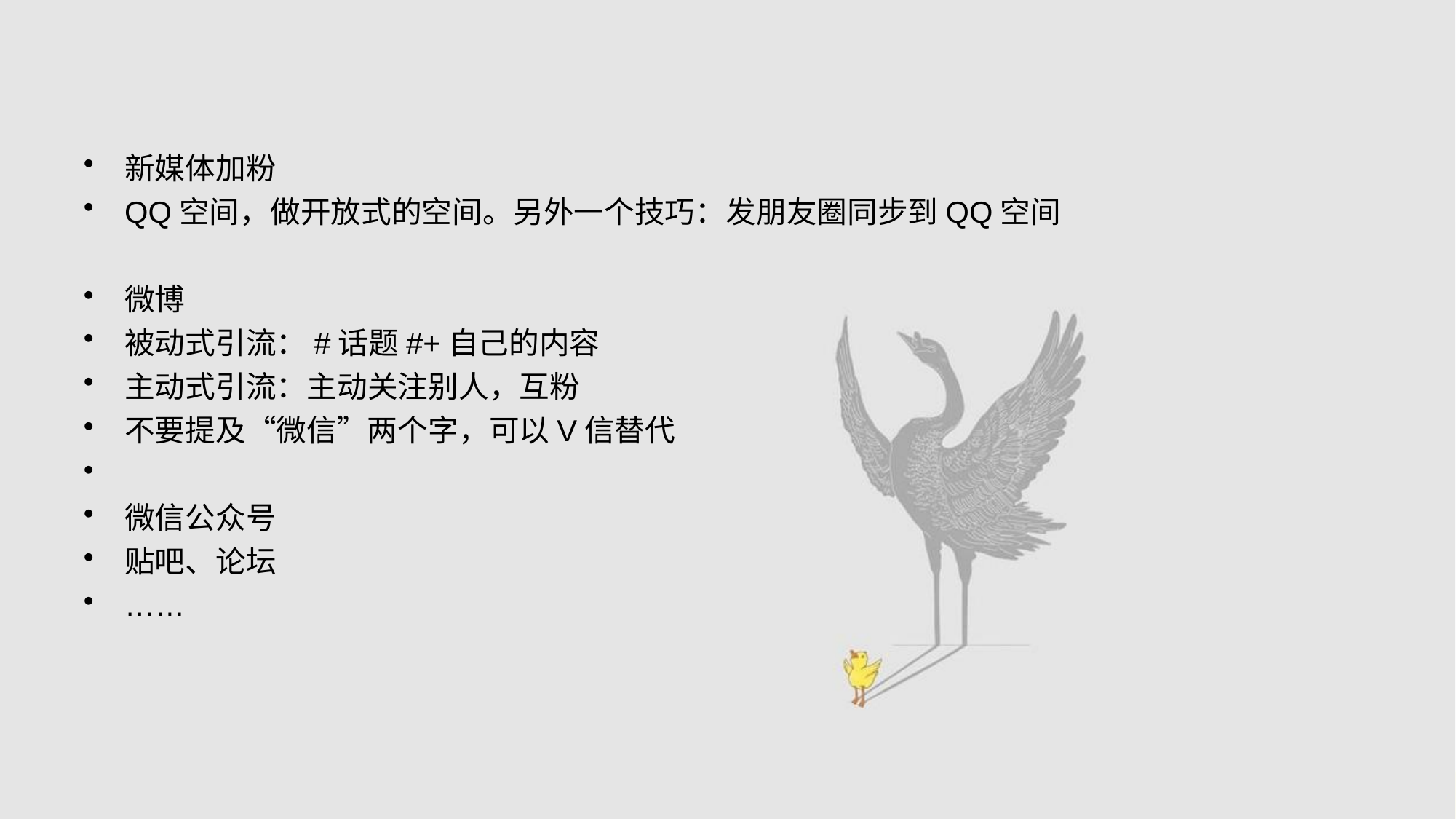

#
新媒体加粉
QQ空间，做开放式的空间。另外一个技巧：发朋友圈同步到QQ空间

微博
被动式引流：#话题#+自己的内容
主动式引流：主动关注别人，互粉
不要提及“微信”两个字，可以V信替代

微信公众号
贴吧、论坛
……